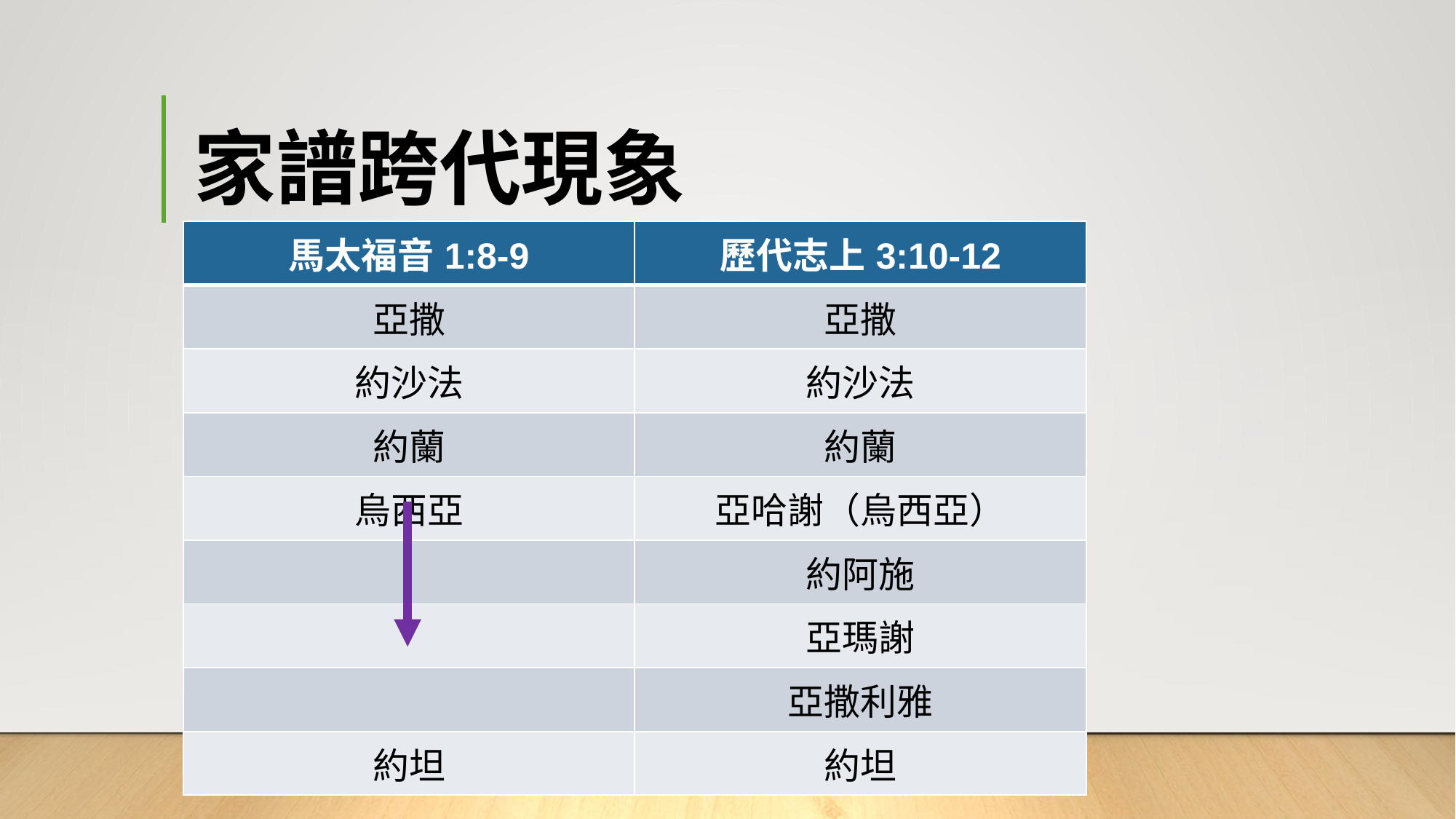

# 家譜跨代現象
| 馬太福音1:8-9 | 歷代志上3:10-12 |
| --- | --- |
| 亞撒 | 亞撒 |
| 約沙法 | 約沙法 |
| 約蘭 | 約蘭 |
| 烏西亞 | 亞哈謝（烏西亞） |
|  | 約阿施 |
|  | 亞瑪謝 |
|  | 亞撒利雅 |
| 約坦 | 約坦 |